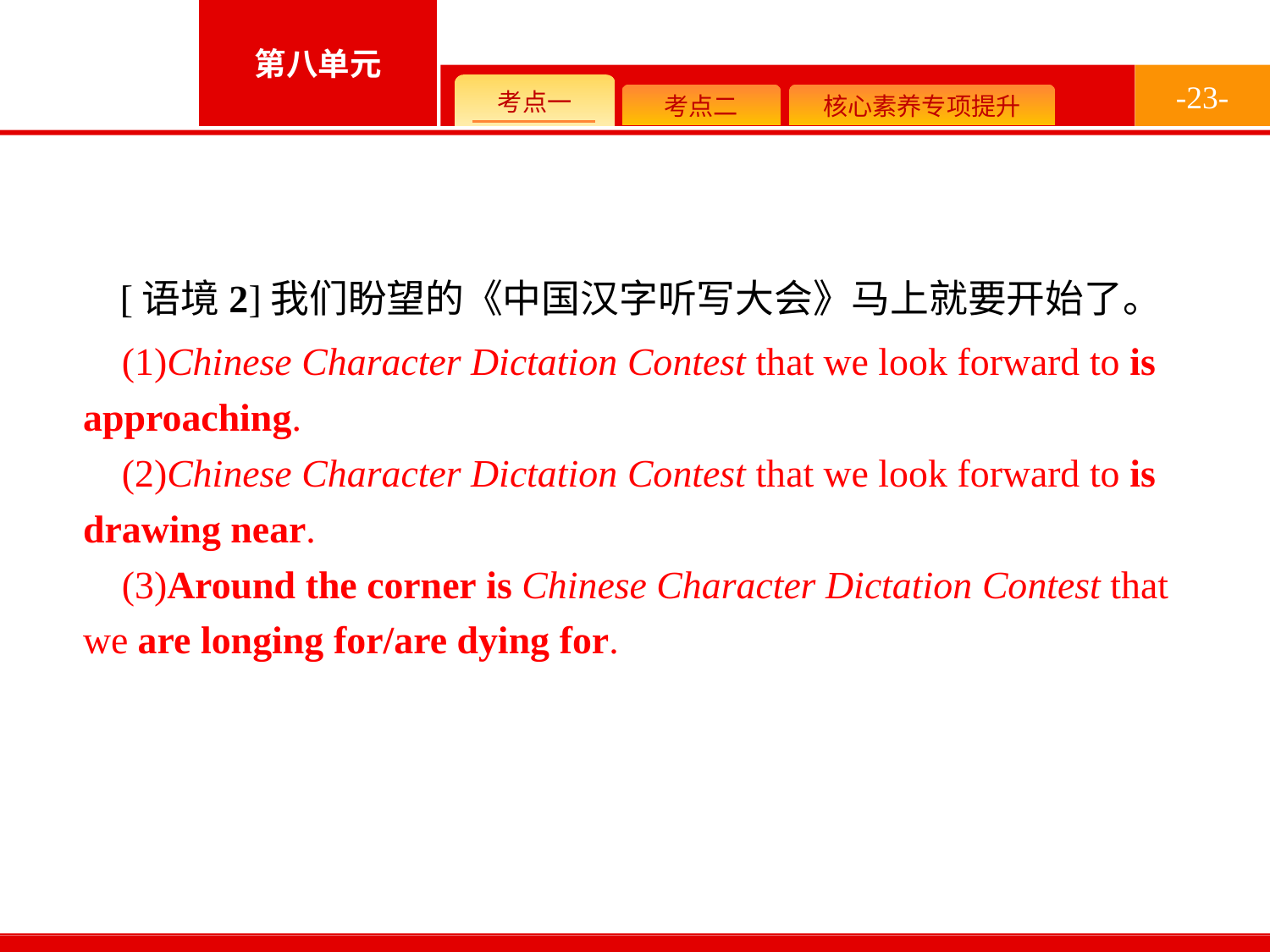

-23-
[语境2]我们盼望的《中国汉字听写大会》马上就要开始了。
(1)Chinese Character Dictation Contest that we look forward to is approaching.
(2)Chinese Character Dictation Contest that we look forward to is drawing near.
(3)Around the corner is Chinese Character Dictation Contest that we are longing for/are dying for.